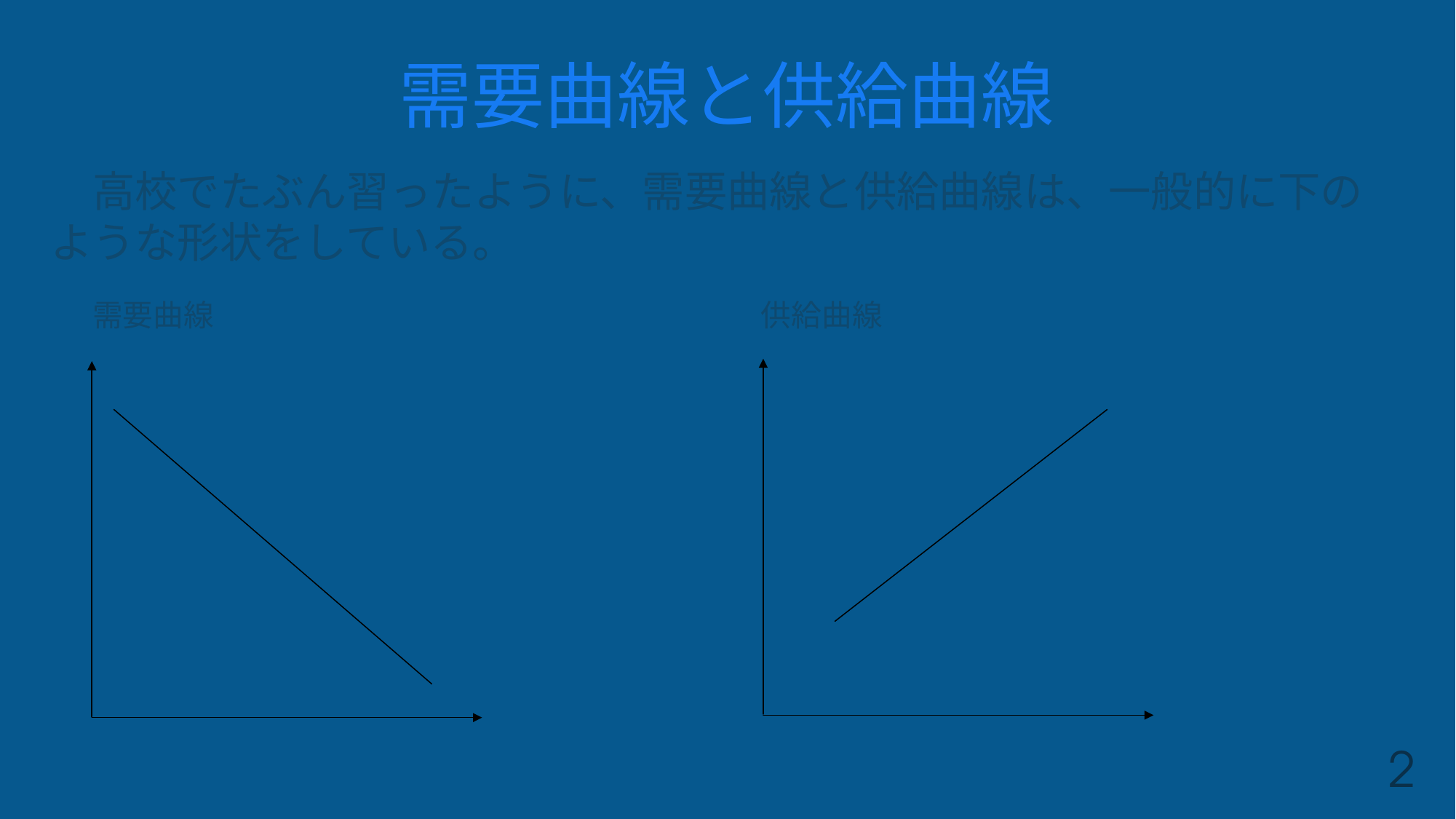

# 需要曲線と供給曲線
　高校でたぶん習ったように、需要曲線と供給曲線は、一般的に下のような形状をしている。
　需要曲線　　　　　　　　　　　　　　　　　　供給曲線
2